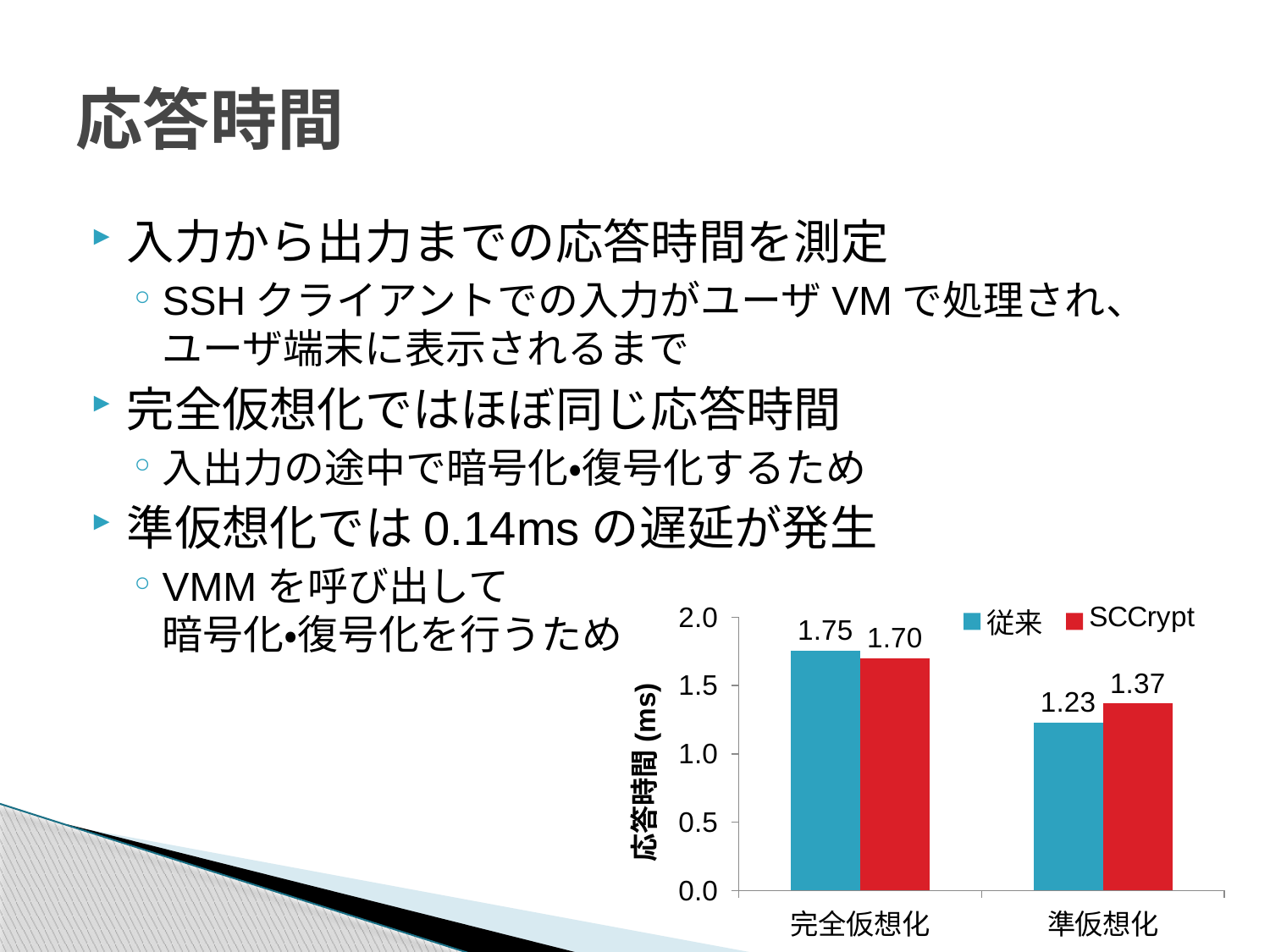

# 応答時間
入力から出力までの応答時間を測定
SSHクライアントでの入力がユーザVMで処理され、ユーザ端末に表示されるまで
完全仮想化ではほぼ同じ応答時間
入出力の途中で暗号化・復号化するため
準仮想化では0.14msの遅延が発生
VMMを呼び出して
暗号化・復号化を行うため

### Chart

| Category | 従来 | SCCrypt |
|---|---|---|
| 完全仮想化 | 1.753706932067871 | 1.7004036903381348 |
| 準仮想化 | 1.2301063537597656 | 1.3678932189941406 |